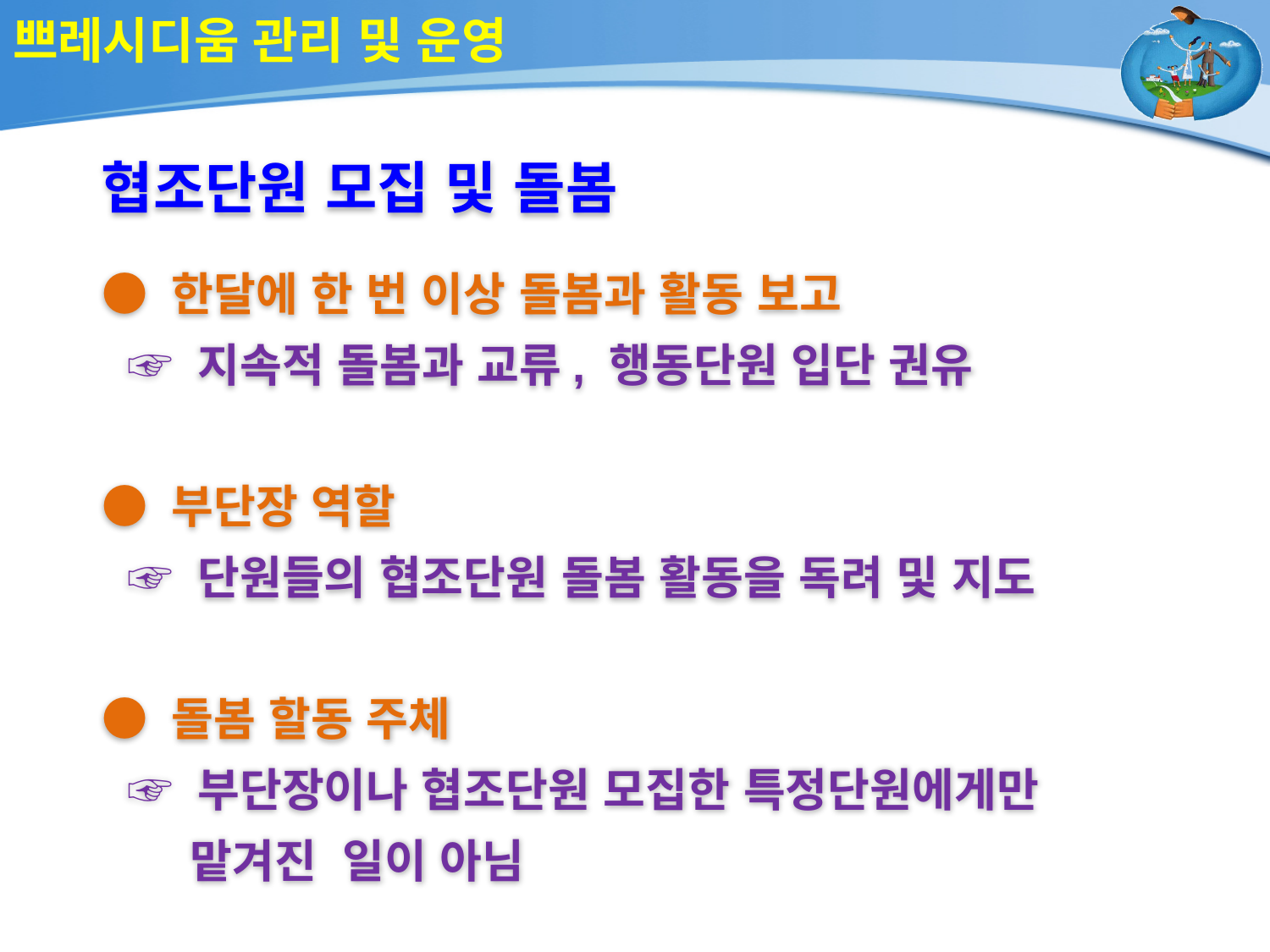

# 쁘레시디움 관리 및 운영
협조단원 모집 및 돌봄
● 한달에 한 번 이상 돌봄과 활동 보고
  ☞ 지속적 돌봄과 교류, 행동단원 입단 권유

● 부단장 역할
  ☞ 단원들의 협조단원 돌봄 활동을 독려 및 지도

● 돌봄 할동 주체
  ☞ 부단장이나 협조단원 모집한 특정단원에게만
      맡겨진  일이 아님